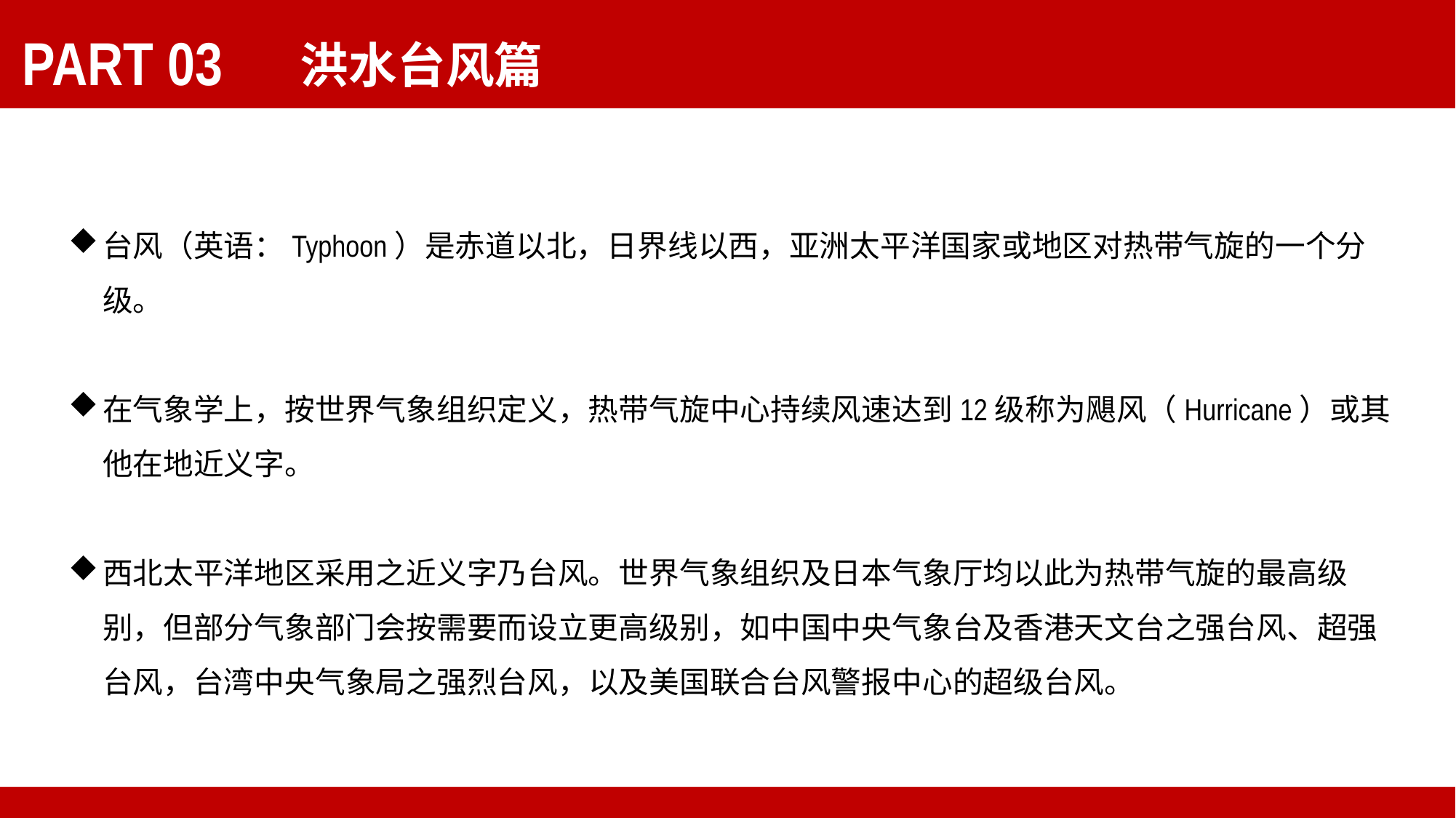

洪水台风篇
PART 03
台风（英语：Typhoon）是赤道以北，日界线以西，亚洲太平洋国家或地区对热带气旋的一个分级。

在气象学上，按世界气象组织定义，热带气旋中心持续风速达到12级称为飓风（Hurricane）或其他在地近义字。

西北太平洋地区采用之近义字乃台风。世界气象组织及日本气象厅均以此为热带气旋的最高级别，但部分气象部门会按需要而设立更高级别，如中国中央气象台及香港天文台之强台风、超强台风，台湾中央气象局之强烈台风，以及美国联合台风警报中心的超级台风。